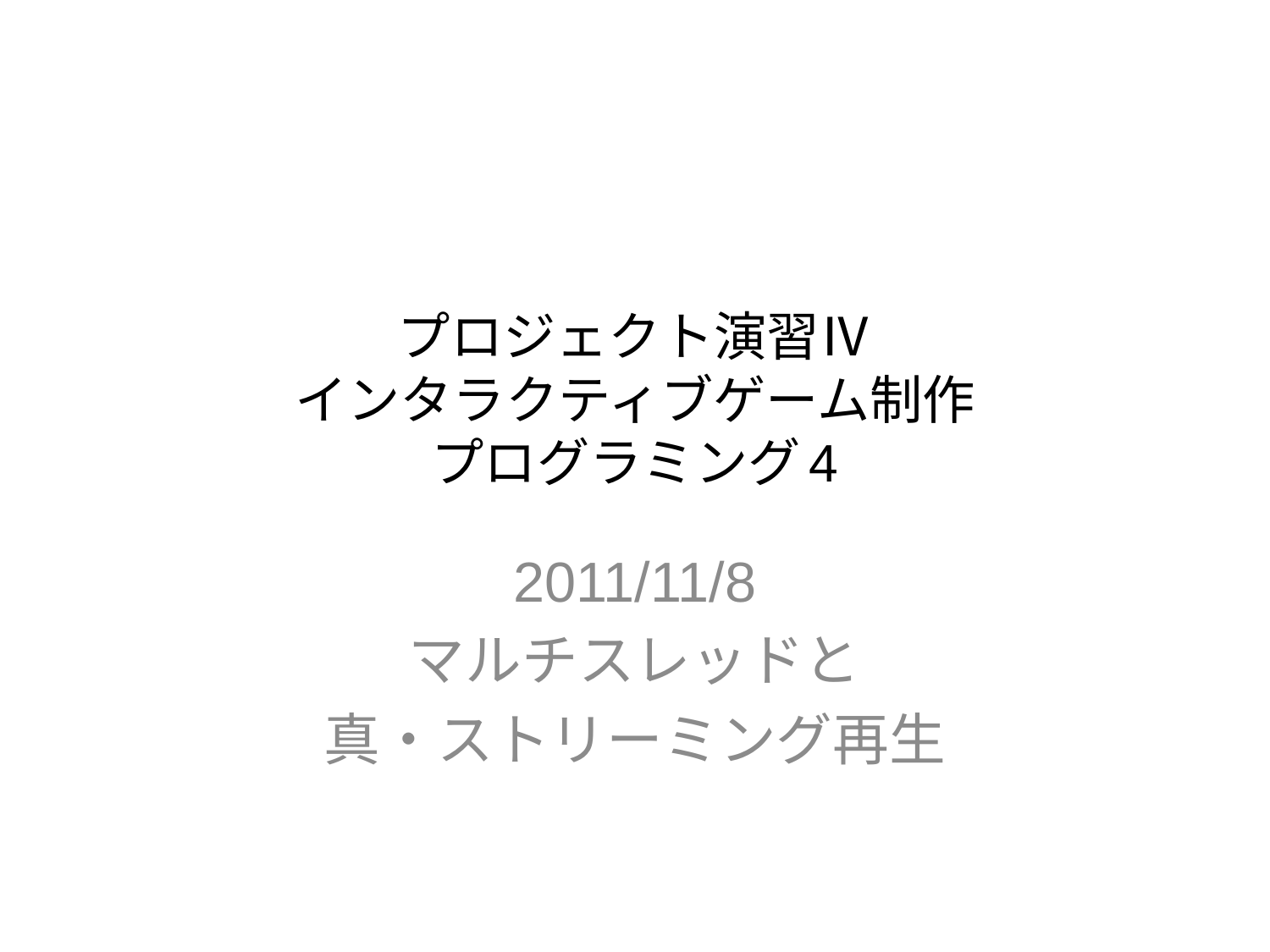

# プロジェクト演習Ⅳ インタラクティブゲーム制作 プログラミング4
2011/11/8
マルチスレッドと
真・ストリーミング再生